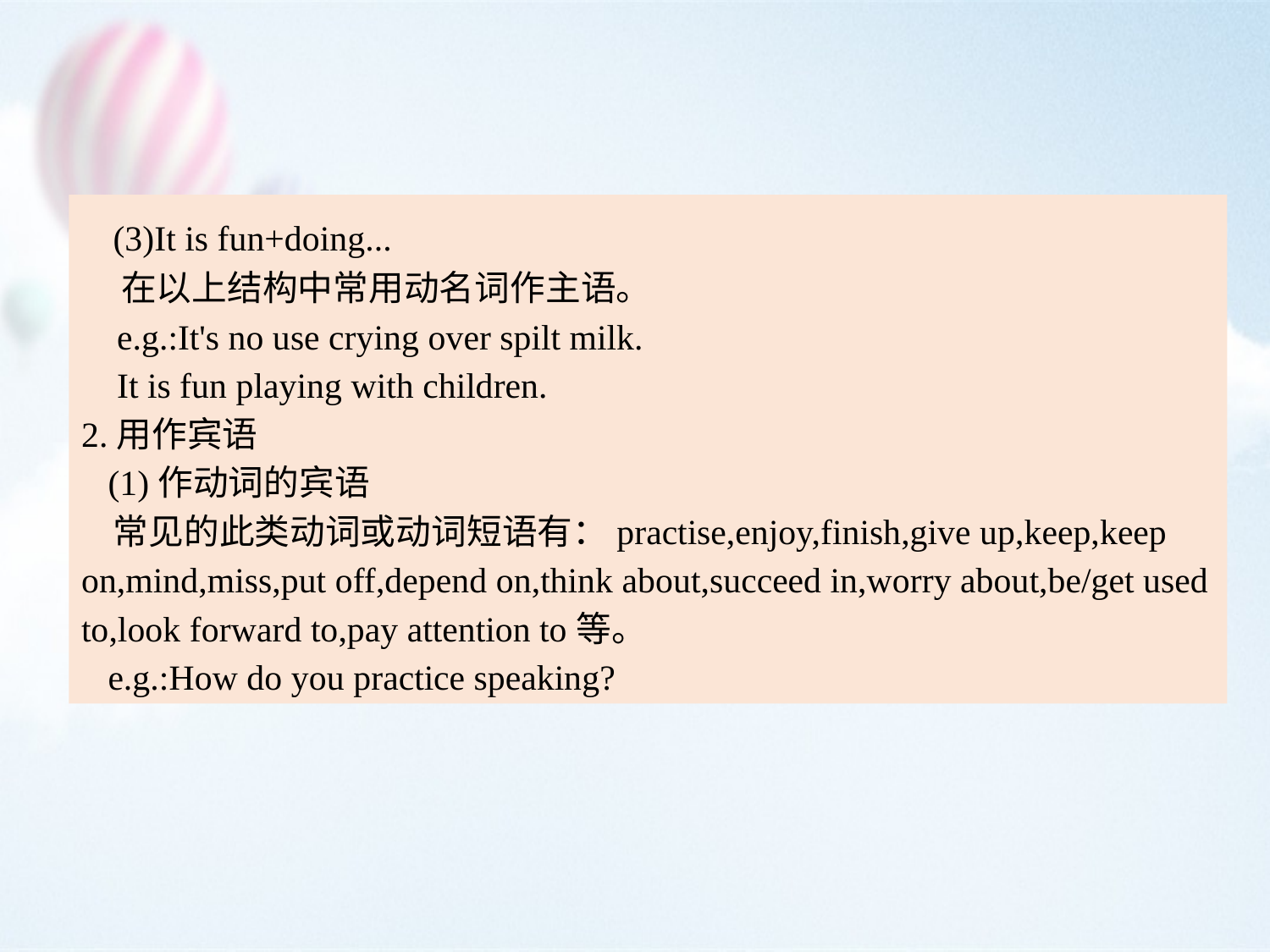

(3)It is fun+doing...
    在以上结构中常用动名词作主语。
    e.g.:It's no use crying over spilt milk.
    It is fun playing with children.
2.用作宾语
   (1)作动词的宾语
   常见的此类动词或动词短语有：practise,enjoy,finish,give up,keep,keep on,mind,miss,put off,depend on,think about,succeed in,worry about,be/get used to,look forward to,pay attention to等。
   e.g.:How do you practice speaking?